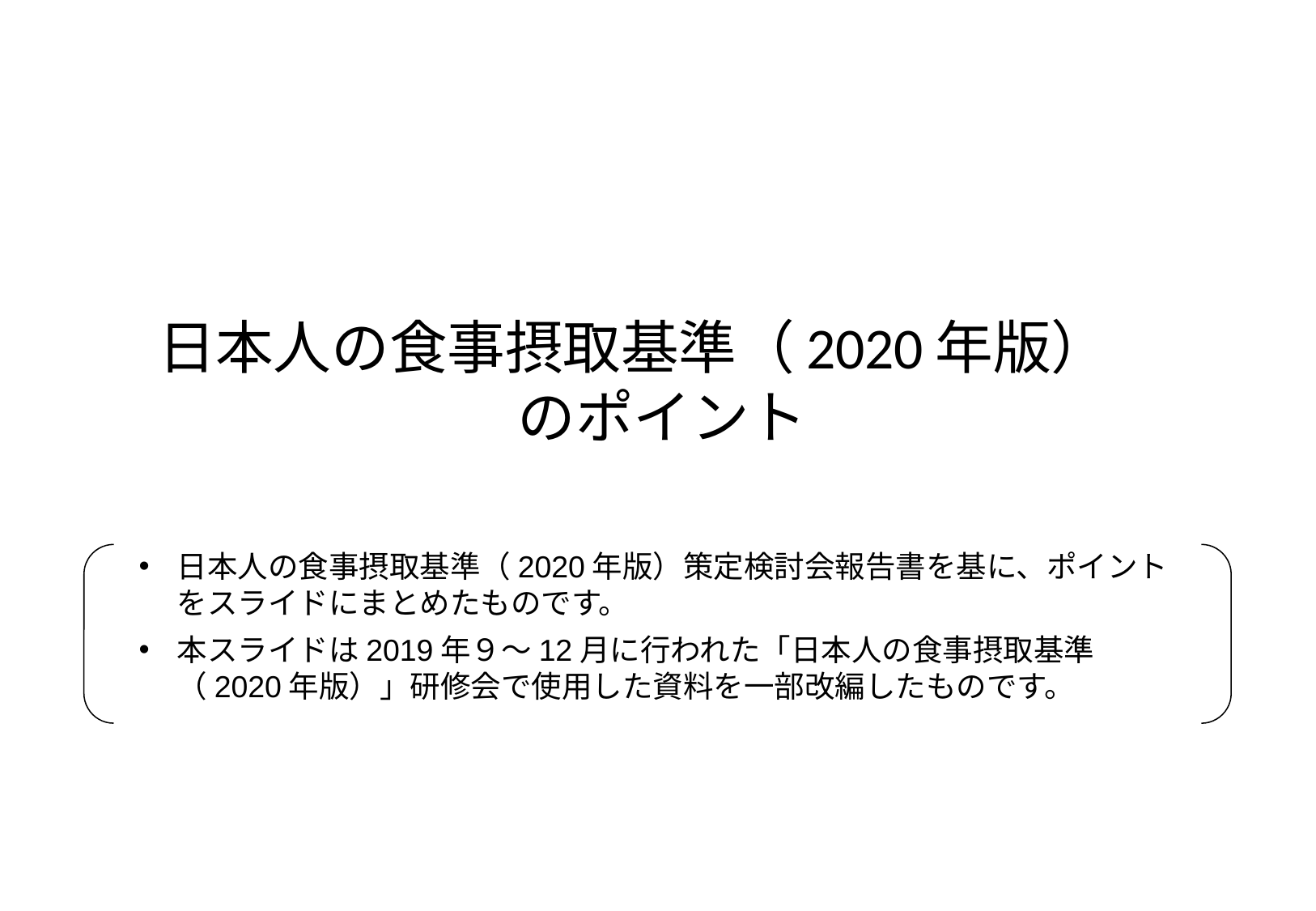

# 日本人の食事摂取基準（2020年版）　 のポイント
日本人の食事摂取基準（2020年版）策定検討会報告書を基に、ポイントをスライドにまとめたものです。
本スライドは2019年９～12月に行われた「日本人の食事摂取基準（2020年版）」研修会で使用した資料を一部改編したものです。